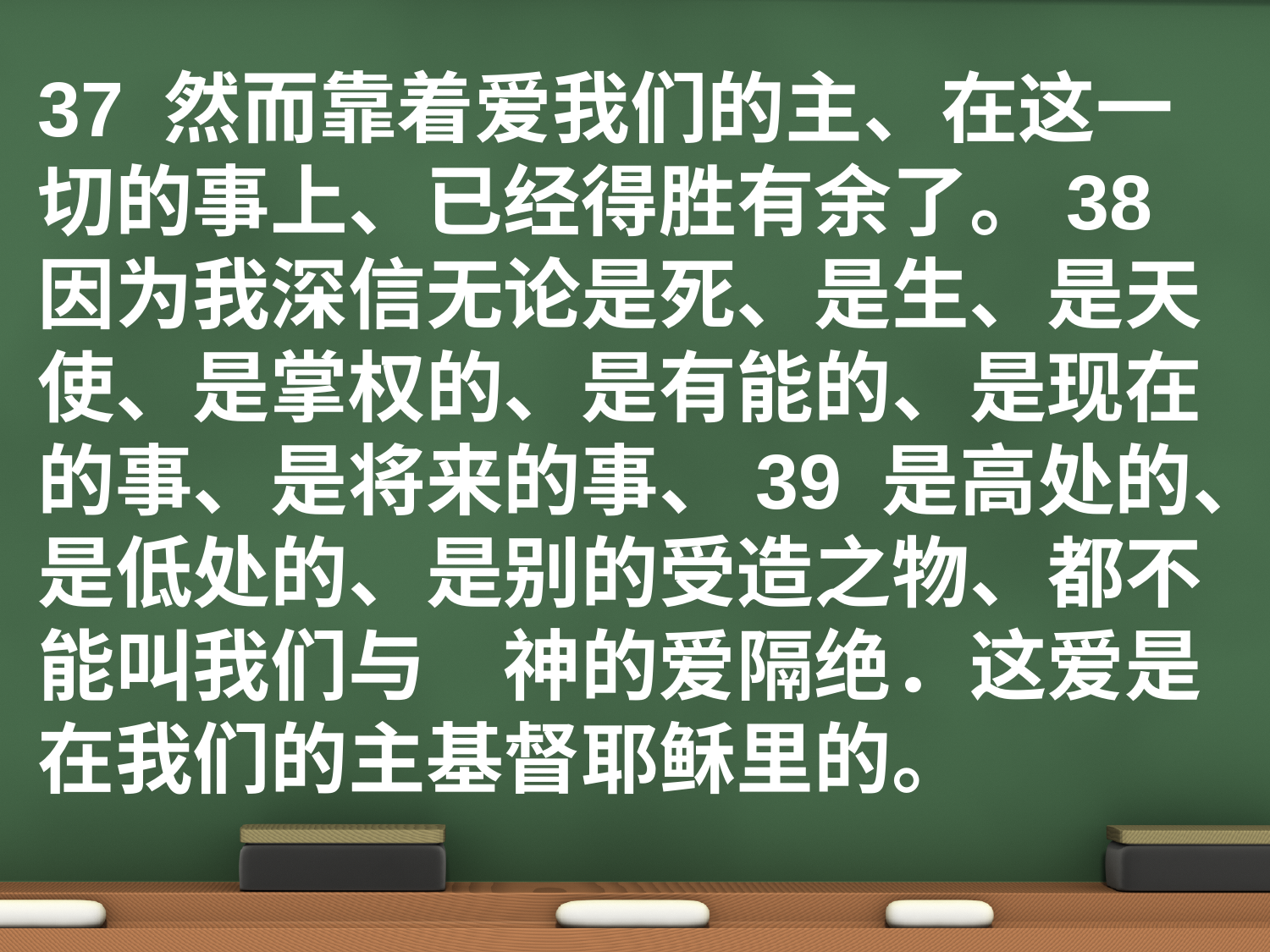

37 然而靠着爱我们的主、在这一切的事上、已经得胜有余了。38 因为我深信无论是死、是生、是天使、是掌权的、是有能的、是现在的事、是将来的事、39 是高处的、是低处的、是别的受造之物、都不能叫我们与　神的爱隔绝．这爱是在我们的主基督耶稣里的。